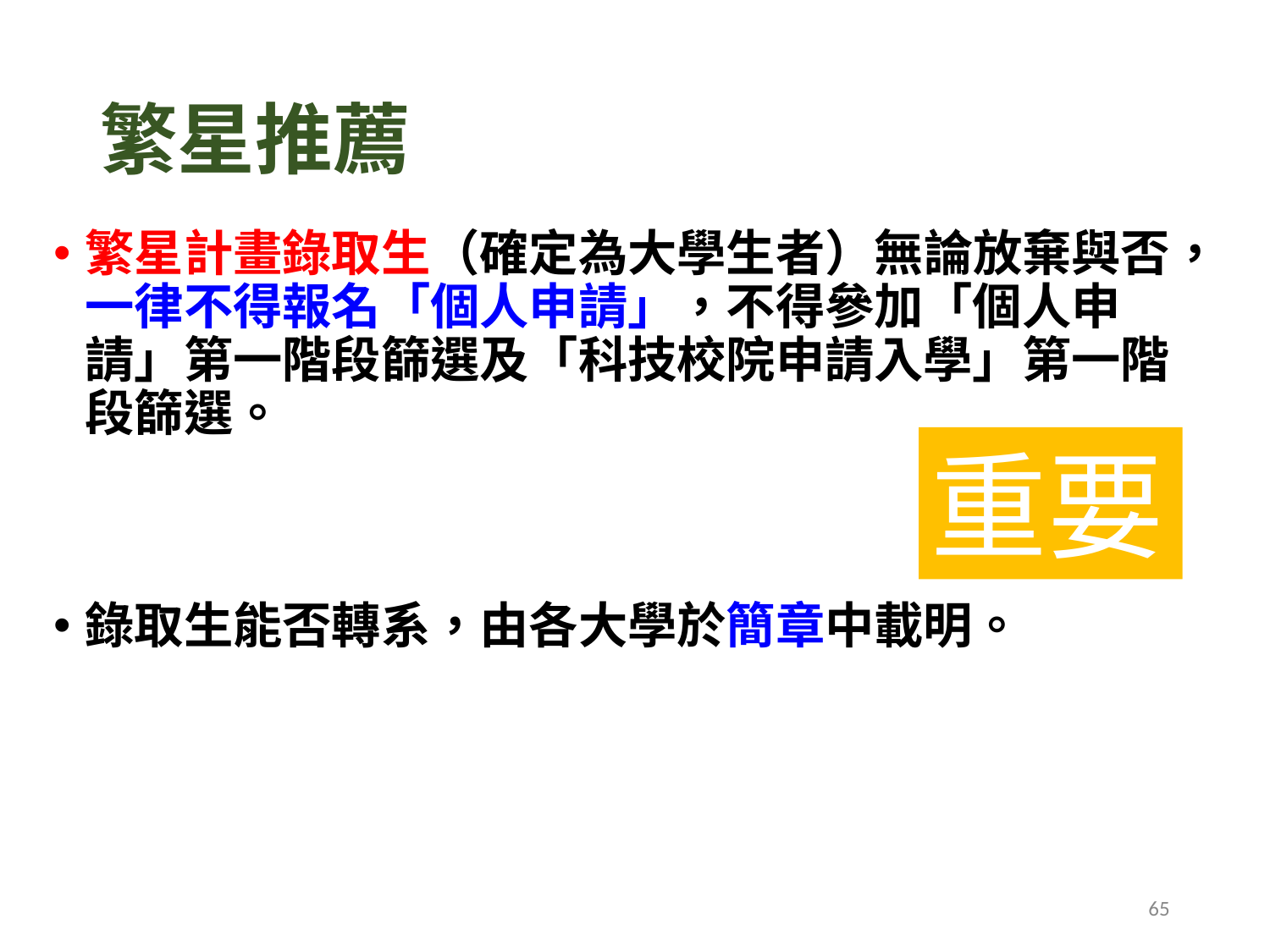

# 繁星推薦
繁星計畫錄取生（確定為大學生者）無論放棄與否，一律不得報名「個人申請」，不得參加「個人申請」第一階段篩選及「科技校院申請入學」第一階段篩選。

錄取生能否轉系，由各大學於簡章中載明。

重要
65